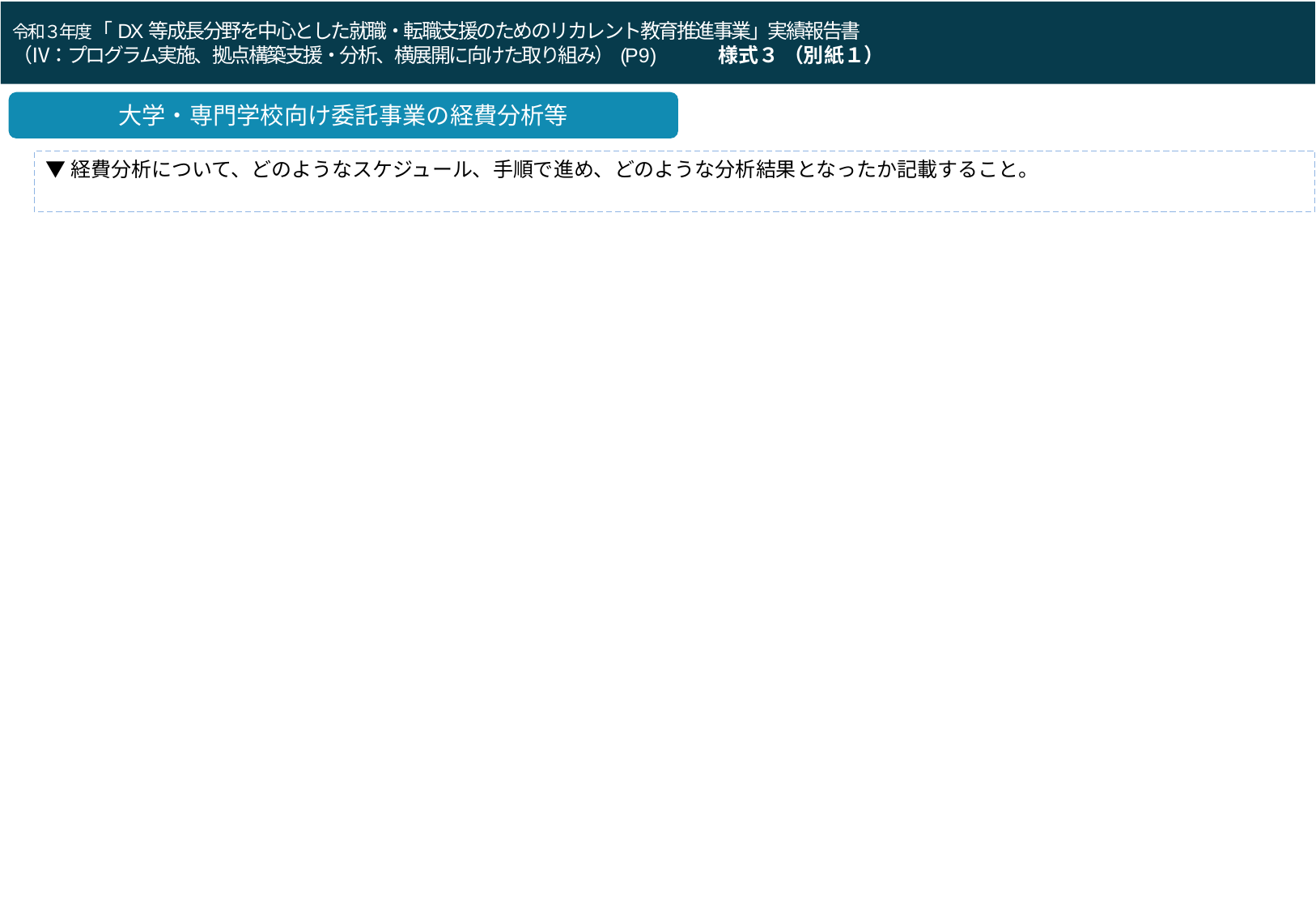

令和３年度「DX等成長分野を中心とした就職・転職支援のためのリカレント教育推進事業」実績報告書
（Ⅳ：プログラム実施、拠点構築支援・分析、横展開に向けた取り組み）(P9)　　　様式３ （別紙１）
令和３年度「DX等成長分野を中心とした就職・転職支援のためのリカレント教育推進事業」事業計画書（Ⅰ：DXリテラシー）(P9)
大学・専門学校向け委託事業の経費分析等
▼経費分析について、どのようなスケジュール、手順で進め、どのような分析結果となったか記載すること。